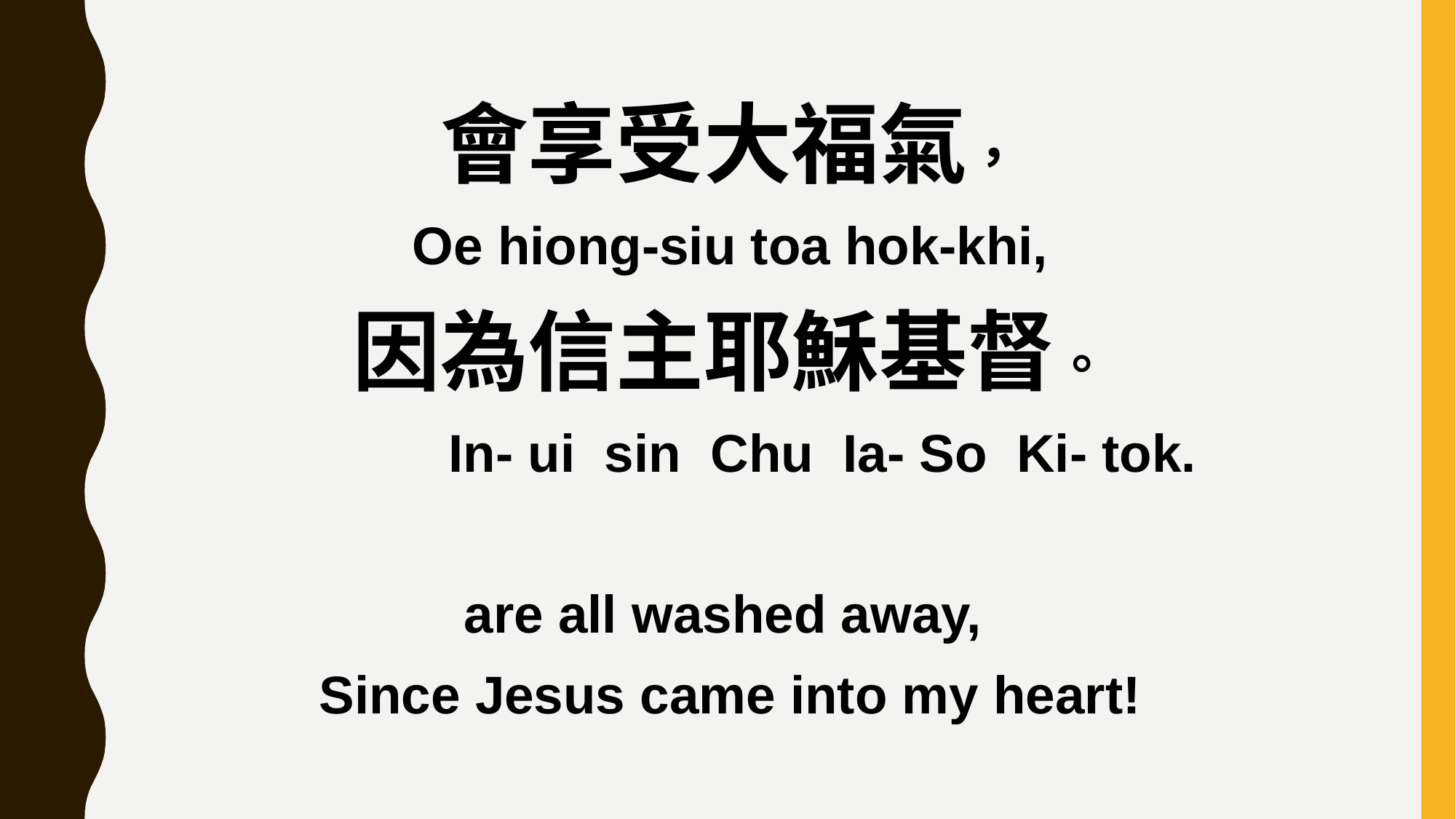

會享受大福氣，
Oe hiong-siu toa hok-khi,
因為信主耶穌基督。
                 In- ui  sin  Chu  Ia- So  Ki- tok.

are all washed away,
Since Jesus came into my heart!